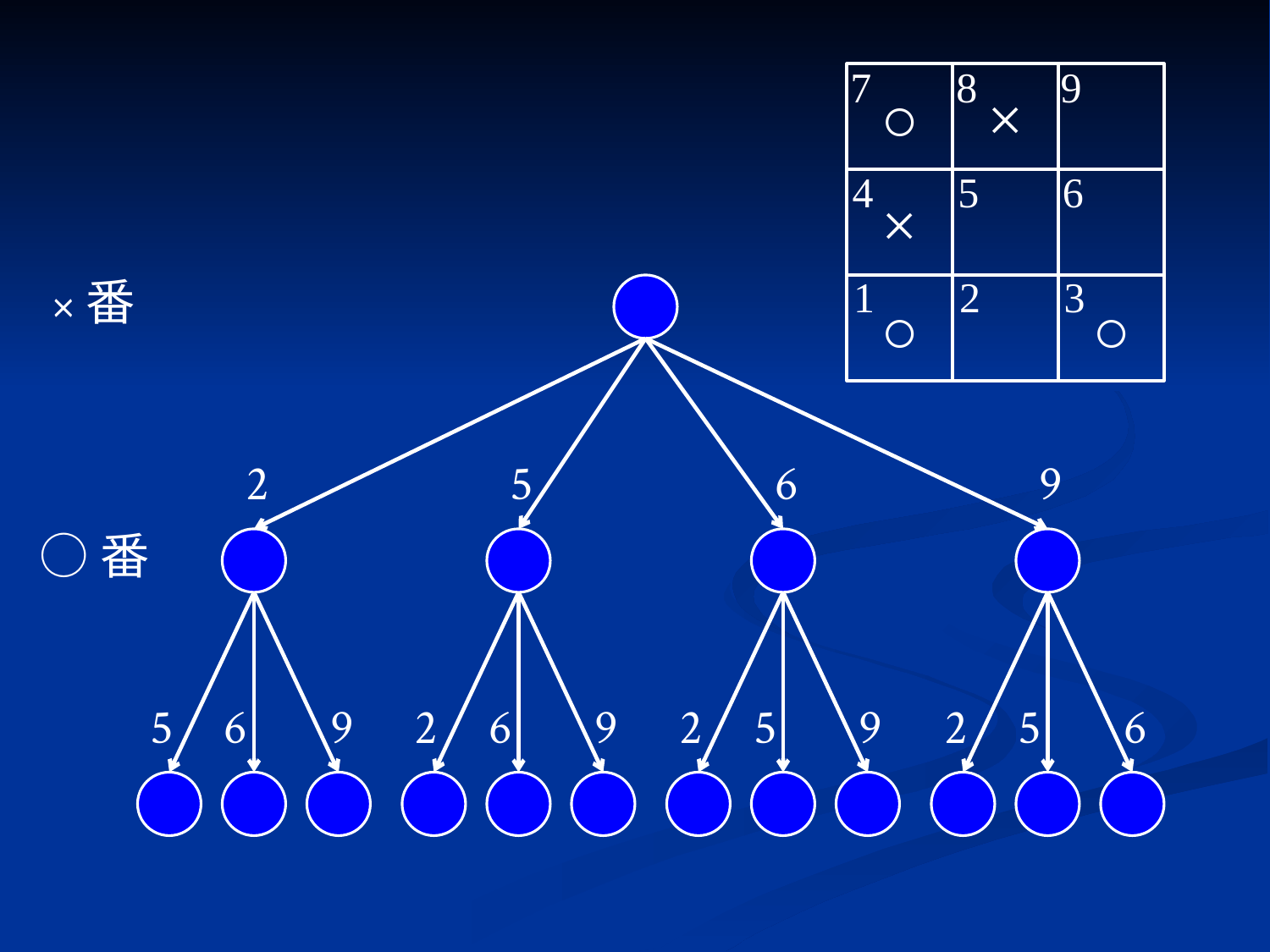

9
7
8
○
×

6
4
5
×

3
×番
1
2

○

○
2
5
6
9
○番

5
6
9
2
6
9
2
5
9
2
5
6